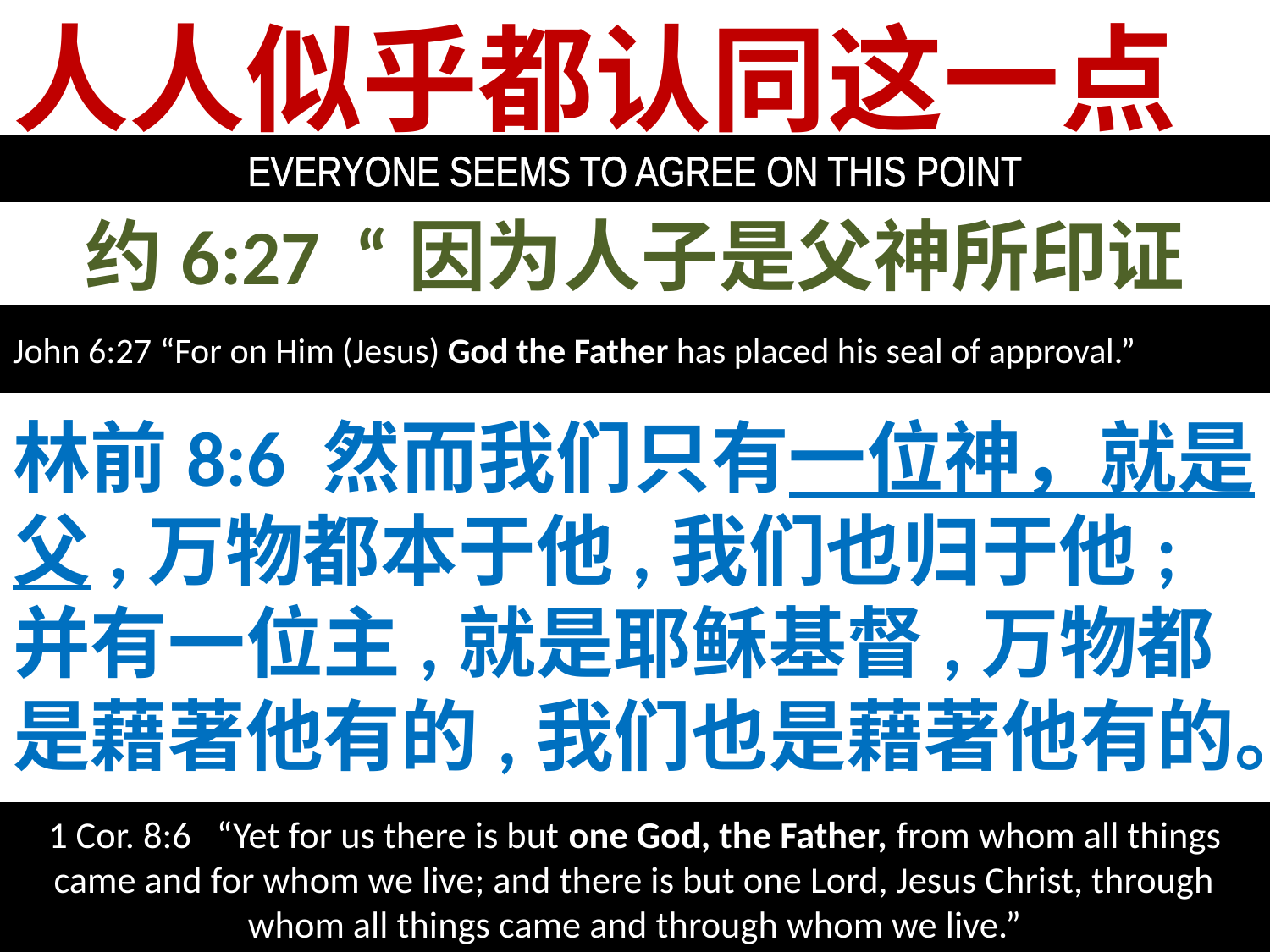

人人似乎都认同这一点
EVERYONE SEEMS TO AGREE ON THIS POINT
# 约6:27  “因为人子是父神所印证的.”
John 6:27 “For on Him (Jesus) God the Father has placed his seal of approval.”
林前8:6 然而我们只有一位神，就是父,万物都本于他,我们也归于他;并有一位主,就是耶稣基督,万物都是藉著他有的,我们也是藉著他有的。
1 Cor. 8:6   “Yet for us there is but one God, the Father, from whom all things came and for whom we live; and there is but one Lord, Jesus Christ, through whom all things came and through whom we live.”